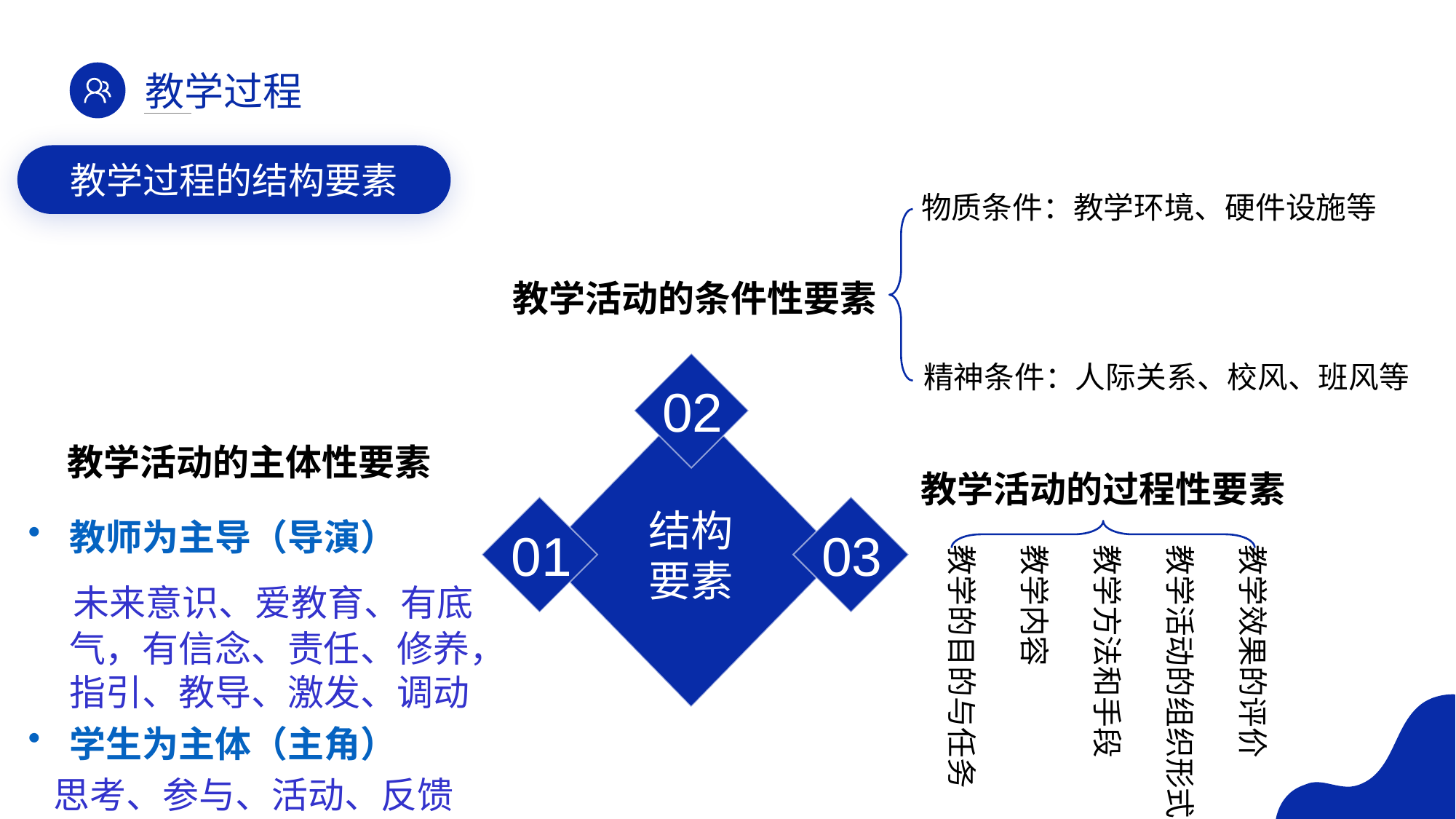

教学过程
教学过程的结构要素
物质条件：教学环境、硬件设施等

教学活动的条件性要素
精神条件：人际关系、校风、班风等

02

结构要素
教学活动的主体性要素
教学活动的过程性要素

教师为主导（导演）
   未来意识、爱教育、有底气，有信念、责任、修养，指引、教导、激发、调动
学生为主体（主角）
  思考、参与、活动、反馈
01
03
教学效果的评价
教学活动的组织形式
教学方法和手段
教学内容
教学的目的与任务